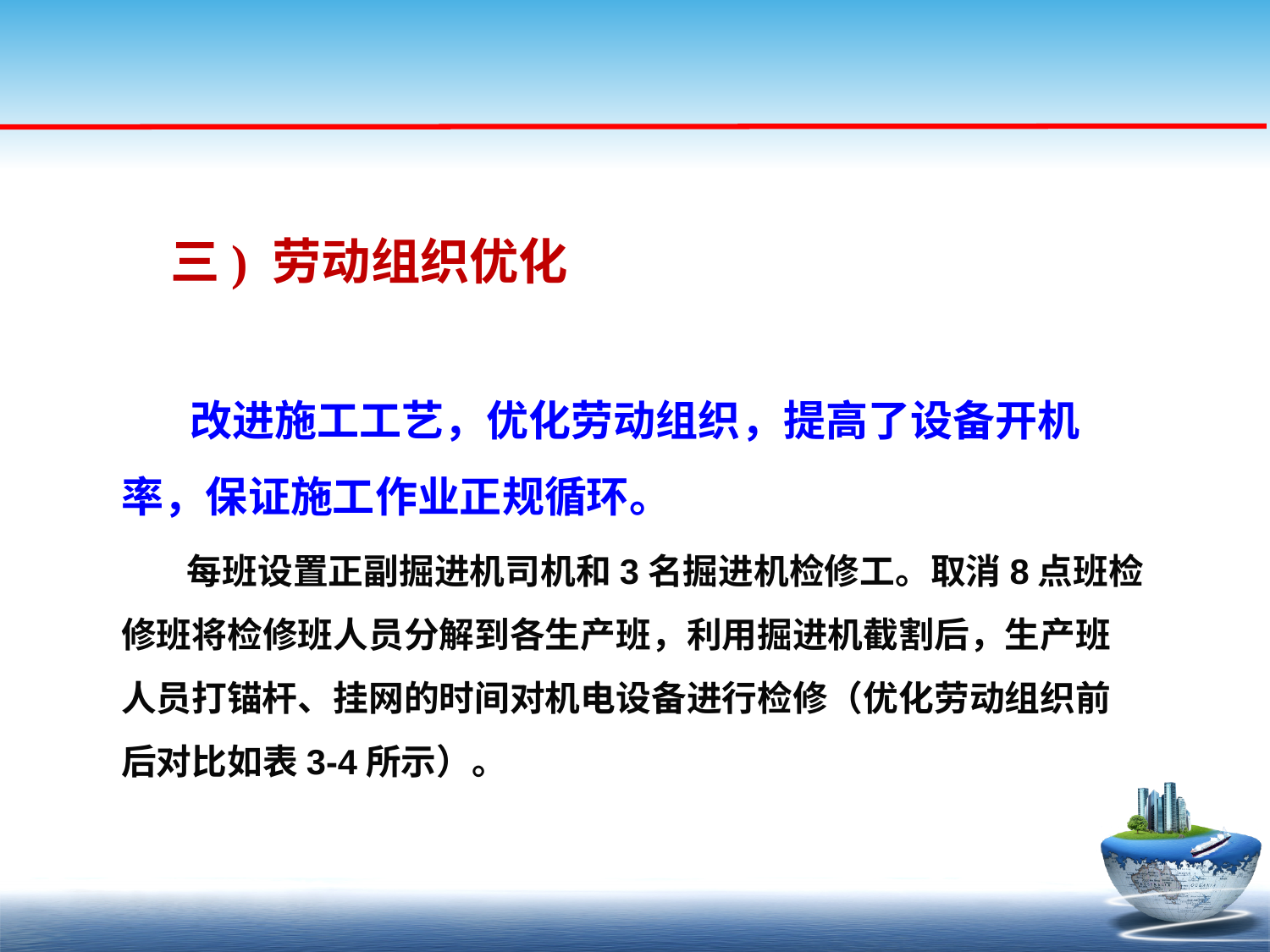

三) 劳动组织优化

 改进施工工艺，优化劳动组织，提高了设备开机率，保证施工作业正规循环。
 每班设置正副掘进机司机和3名掘进机检修工。取消8点班检修班将检修班人员分解到各生产班，利用掘进机截割后，生产班人员打锚杆、挂网的时间对机电设备进行检修（优化劳动组织前后对比如表3-4所示）。